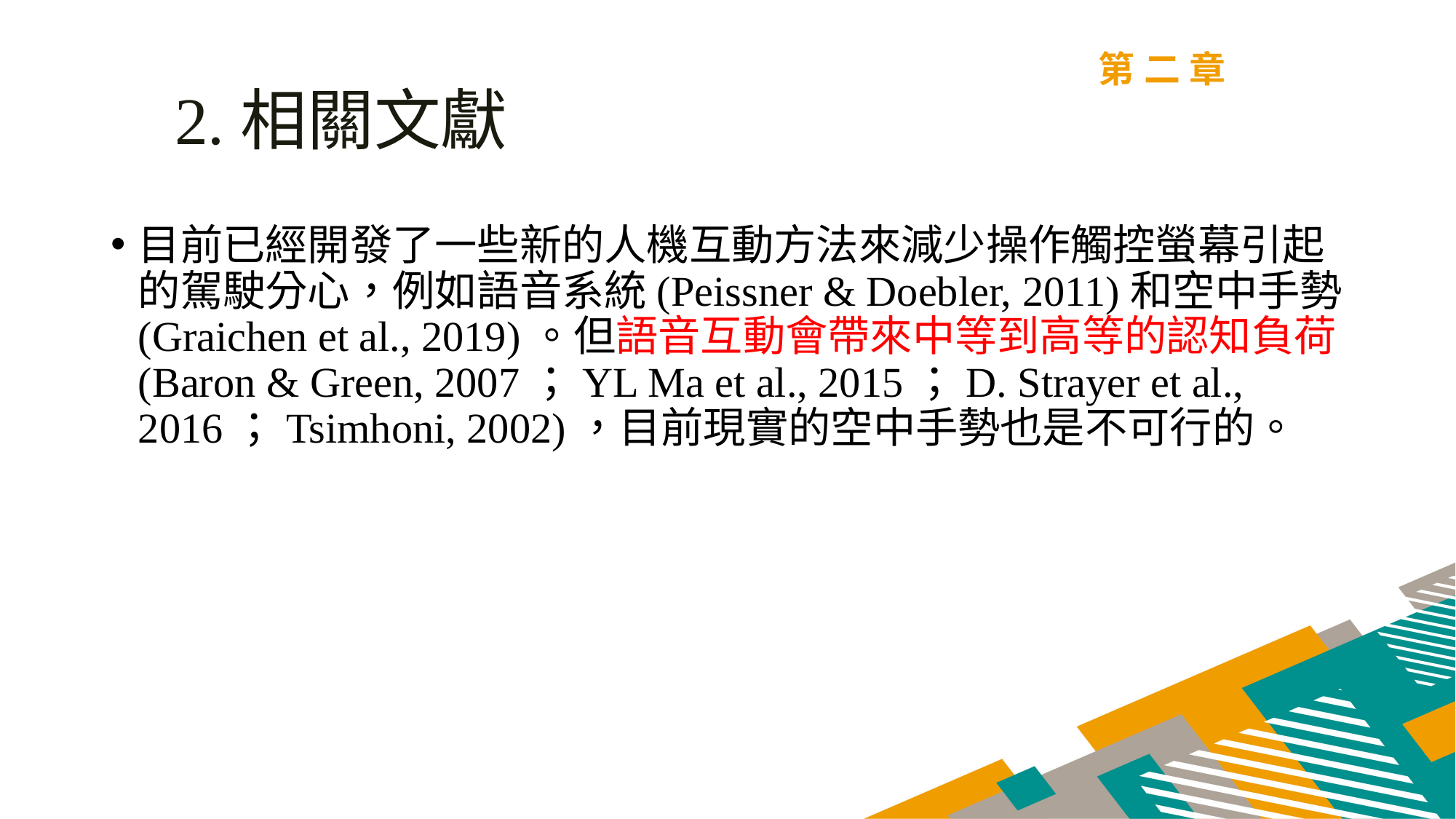

第二章
2.相關文獻
目前已經開發了一些新的人機互動方法來減少操作觸控螢幕引起的駕駛分心，例如語音系統(Peissner & Doebler, 2011)和空中手勢(Graichen et al., 2019)。但語音互動會帶來中等到高等的認知負荷(Baron & Green, 2007；YL Ma et al., 2015；D. Strayer et al., 2016；Tsimhoni, 2002)，目前現實的空中手勢也是不可行的。